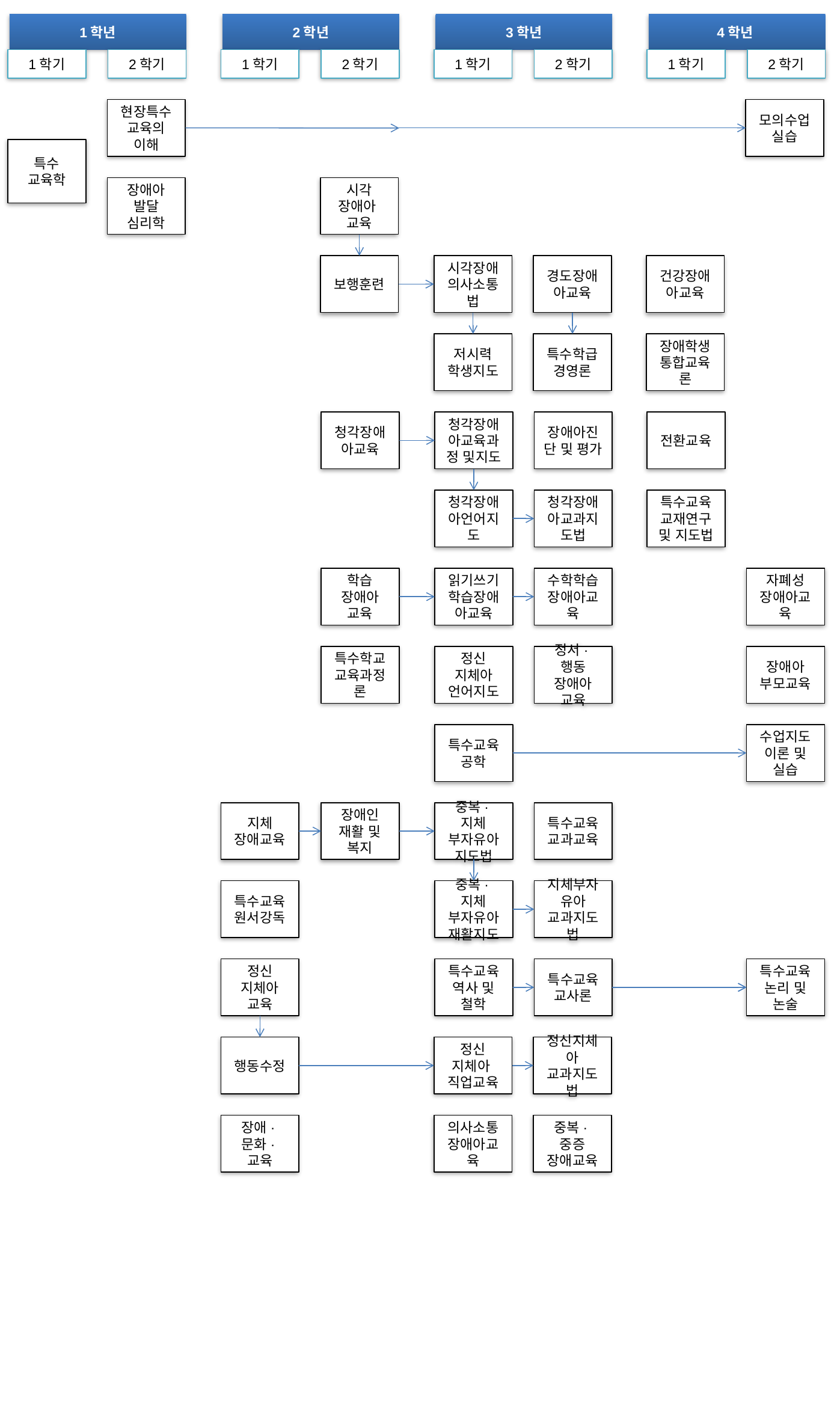

1학년
2학년
3학년
4학년
1학기
2학기
1학기
2학기
1학기
2학기
1학기
2학기
현장특수교육의 이해
모의수업실습
특수
교육학
장애아
발달
심리학
시각
장애아
교육
보행훈련
시각장애의사소통법
경도장애아교육
건강장애아교육
저시력
학생지도
특수학급경영론
장애학생
통합교육론
청각장애아교육
청각장애아교육과정 및지도
장애아진단 및 평가
전환교육
청각장애아언어지도
청각장애아교과지도법
특수교육교재연구 및 지도법
학습
장애아
교육
읽기쓰기학습장애아교육
수학학습장애아교육
자폐성
장애아교육
특수학교
교육과정론
정신
지체아
언어지도
정서·행동
장애아
교육
장애아
부모교육
특수교육
공학
수업지도 이론 및 실습
지체
장애교육
장애인
재활 및 복지
중복·지체 부자유아
지도법
특수교육교과교육
특수교육원서강독
중복·지체
부자유아재활지도
지체부자유아 교과지도법
정신
지체아
교육
특수교육
역사 및 철학
특수교육
교사론
특수교육
논리 및 논술
행동수정
정신
지체아
직업교육
정신지체아 교과지도법
장애·문화·교육
의사소통장애아교육
중복·중증
장애교육